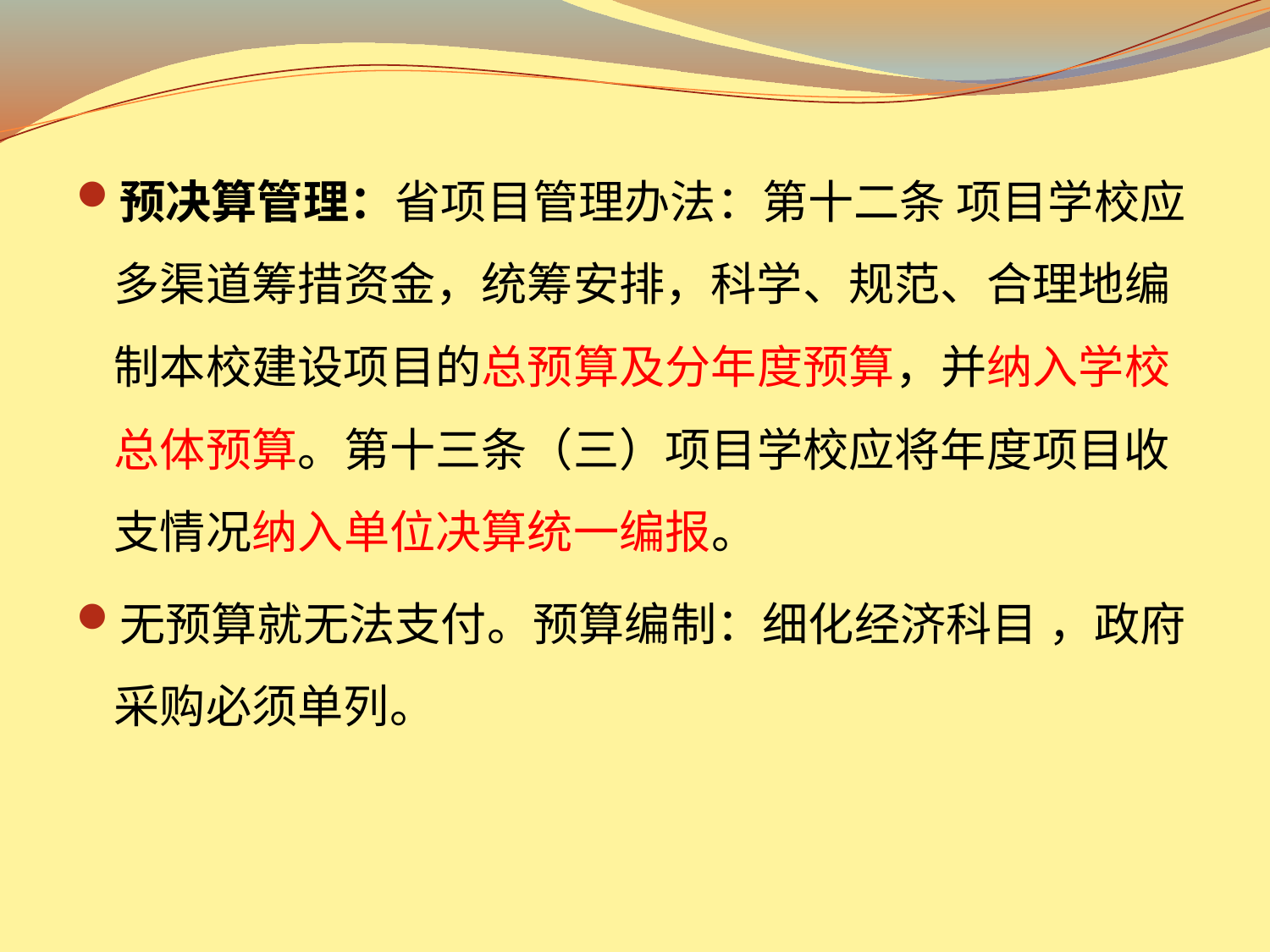

#
预决算管理：省项目管理办法：第十二条 项目学校应多渠道筹措资金，统筹安排，科学、规范、合理地编制本校建设项目的总预算及分年度预算，并纳入学校总体预算。第十三条（三）项目学校应将年度项目收支情况纳入单位决算统一编报。
无预算就无法支付。预算编制：细化经济科目 ，政府采购必须单列。